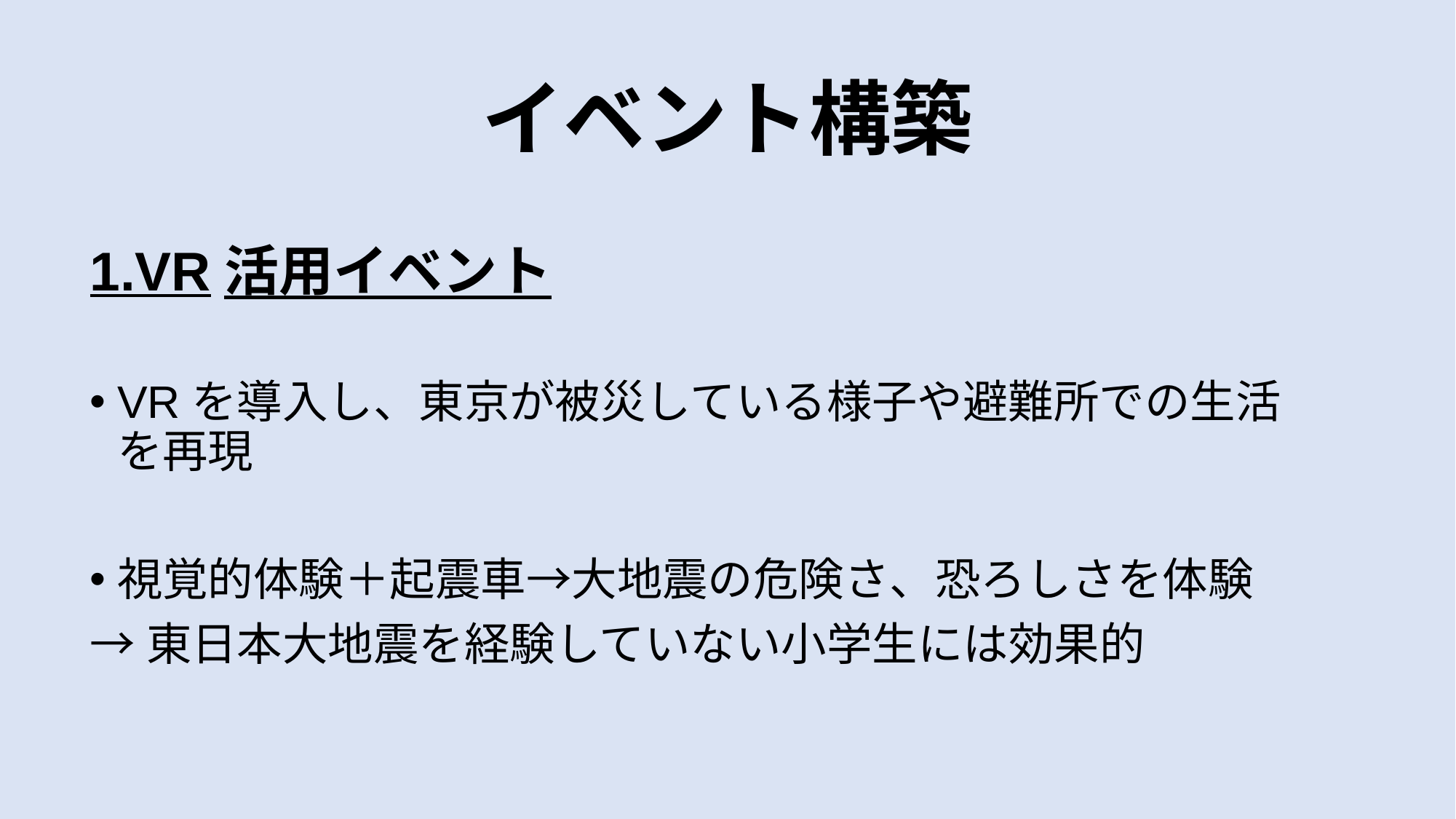

# イベント構築
1.VR活用イベント

VRを導入し、東京が被災している様子や避難所での生活を再現

視覚的体験＋起震車→大地震の危険さ、恐ろしさを体験
→東日本大地震を経験していない小学生には効果的